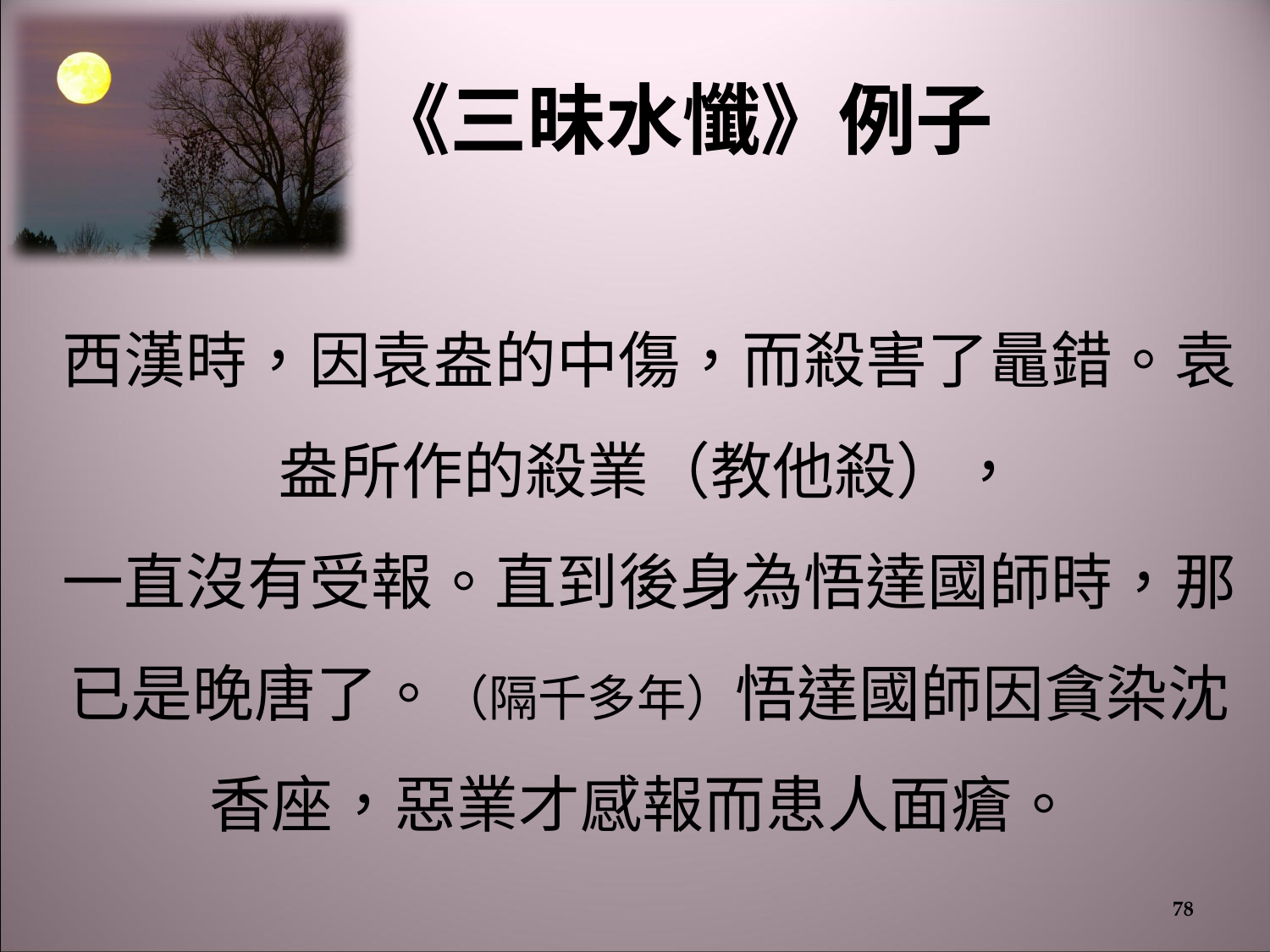

# 《三昧水懺》例子
西漢時，因袁盎的中傷，而殺害了鼂錯。袁盎所作的殺業（教他殺），
一直沒有受報。直到後身為悟達國師時，那已是晚唐了。（隔千多年）悟達國師因貪染沈香座，惡業才感報而患人面瘡。
78